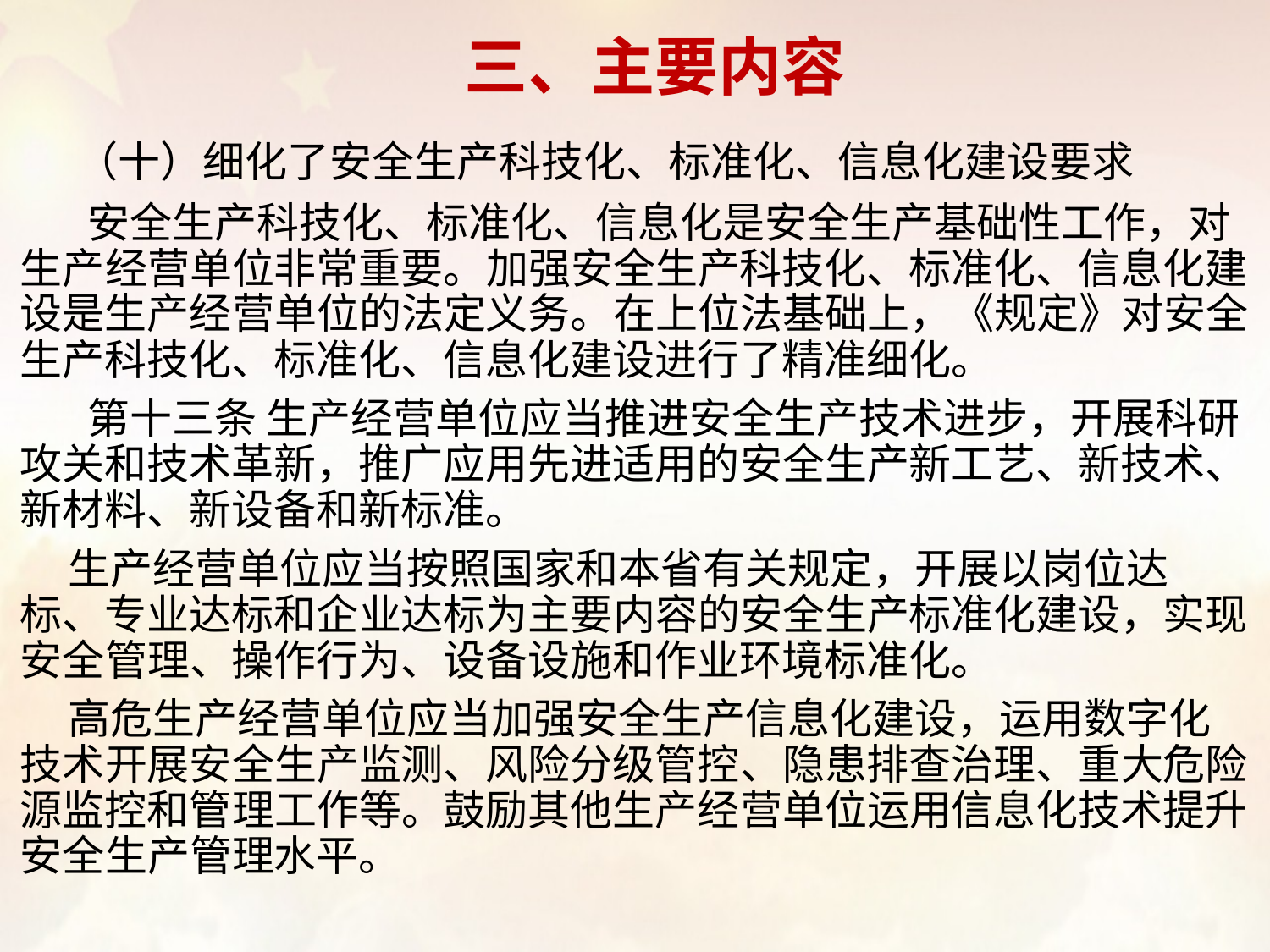

# 三、主要内容
    （十）细化了安全生产科技化、标准化、信息化建设要求
      安全生产科技化、标准化、信息化是安全生产基础性工作，对生产经营单位非常重要。加强安全生产科技化、标准化、信息化建设是生产经营单位的法定义务。在上位法基础上，《规定》对安全生产科技化、标准化、信息化建设进行了精准细化。
      第十三条 生产经营单位应当推进安全生产技术进步，开展科研攻关和技术革新，推广应用先进适用的安全生产新工艺、新技术、新材料、新设备和新标准。
    生产经营单位应当按照国家和本省有关规定，开展以岗位达标、专业达标和企业达标为主要内容的安全生产标准化建设，实现安全管理、操作行为、设备设施和作业环境标准化。
    高危生产经营单位应当加强安全生产信息化建设，运用数字化技术开展安全生产监测、风险分级管控、隐患排查治理、重大危险源监控和管理工作等。鼓励其他生产经营单位运用信息化技术提升安全生产管理水平。